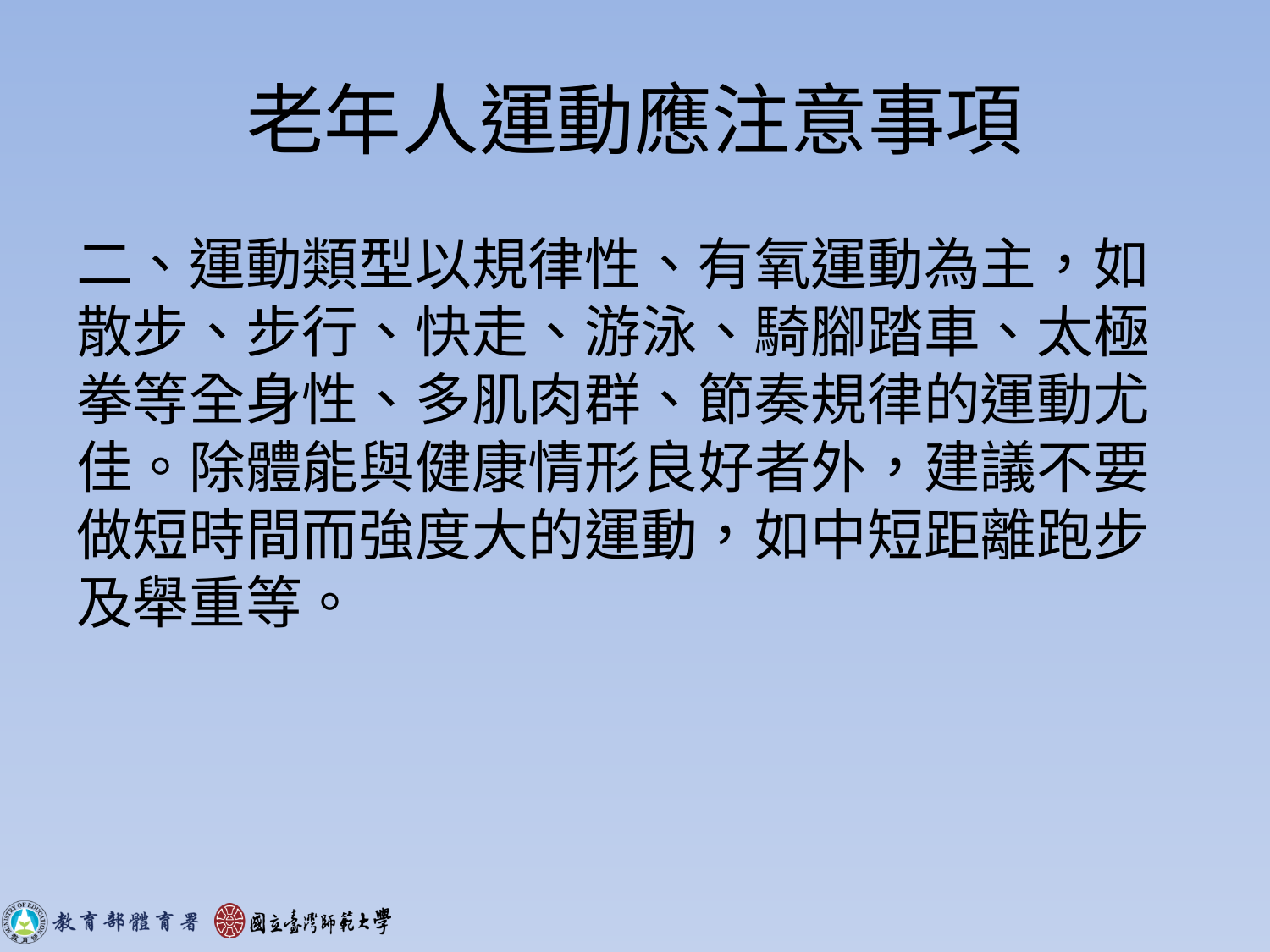

# 老年人運動應注意事項
二、運動類型以規律性、有氧運動為主，如散步、步行、快走、游泳、騎腳踏車、太極拳等全身性、多肌肉群、節奏規律的運動尤佳。除體能與健康情形良好者外，建議不要做短時間而強度大的運動，如中短距離跑步及舉重等。